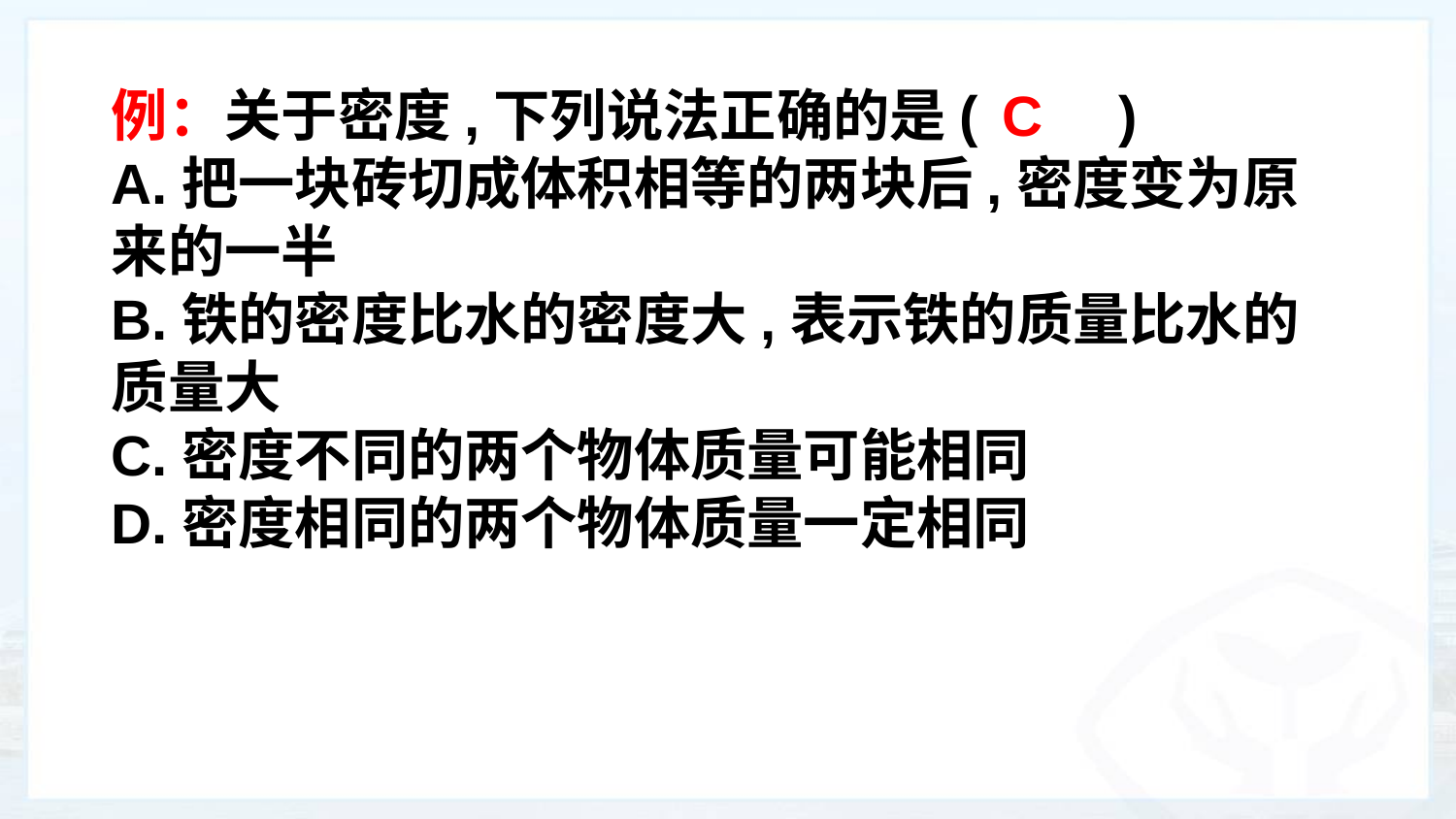

例：关于密度,下列说法正确的是(　　)
A.把一块砖切成体积相等的两块后,密度变为原来的一半
B.铁的密度比水的密度大,表示铁的质量比水的质量大
C.密度不同的两个物体质量可能相同
D.密度相同的两个物体质量一定相同
C